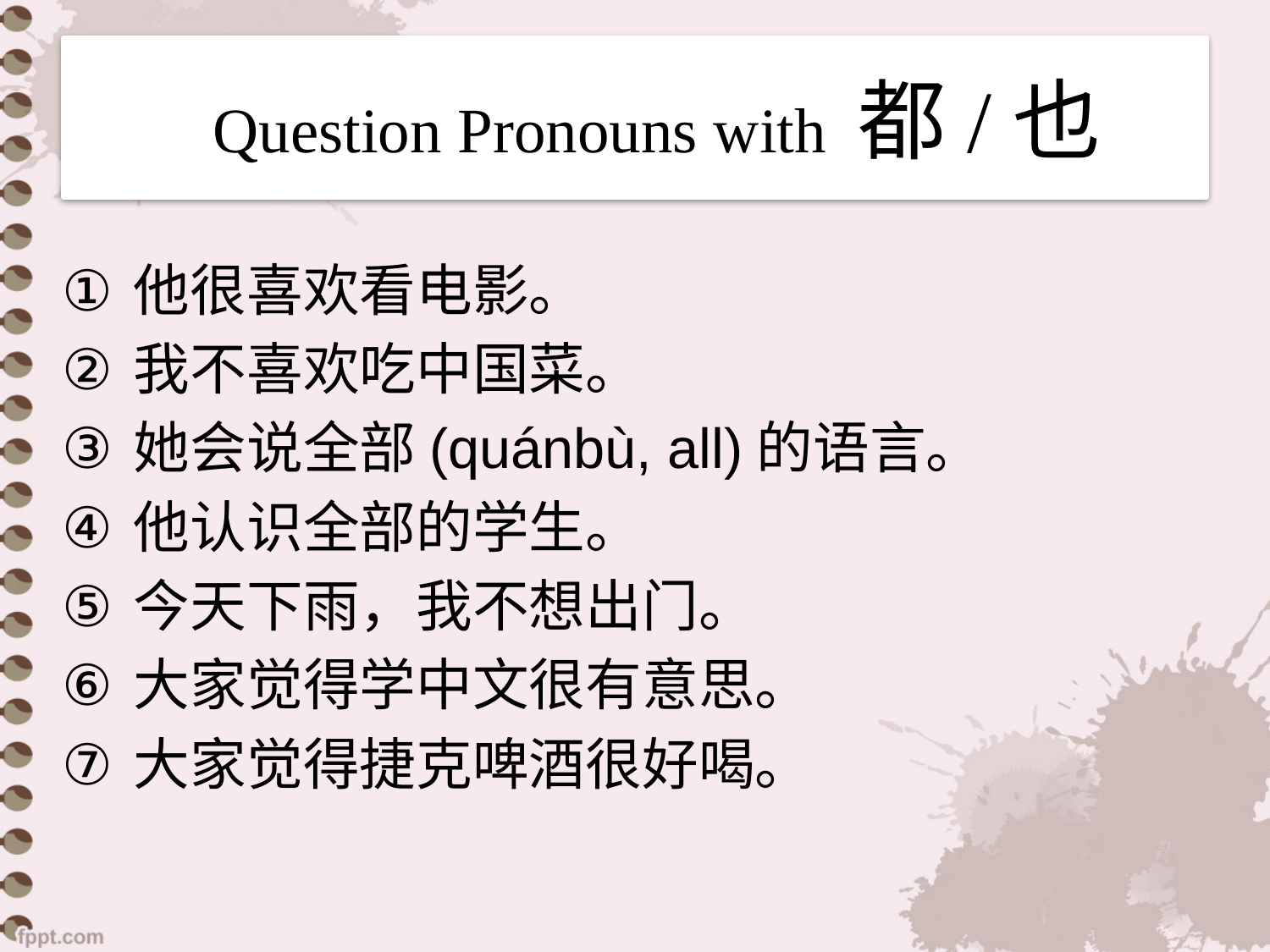

# Question Pronouns with 都/也
他很喜欢看电影。
我不喜欢吃中国菜。
她会说全部(quánbù, all)的语言。
他认识全部的学生。
今天下雨，我不想出门。
大家觉得学中文很有意思。
大家觉得捷克啤酒很好喝。